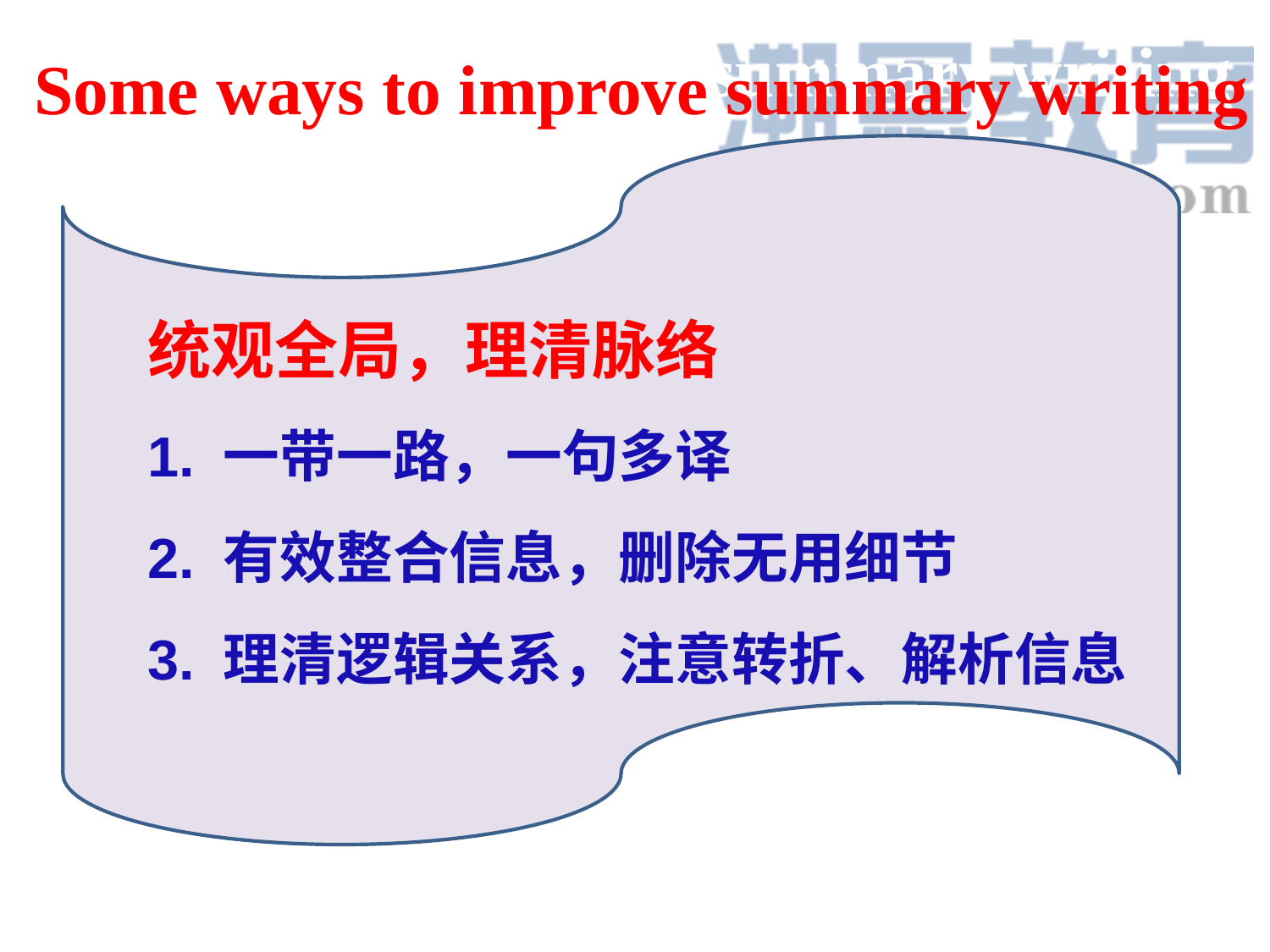

Some ways to improve summary writing
Some ways to improve summary writing

统观全局，理清脉络
1. 一带一路，一句多译
2. 有效整合信息，删除无用细节
3. 理清逻辑关系，注意转折、解析信息